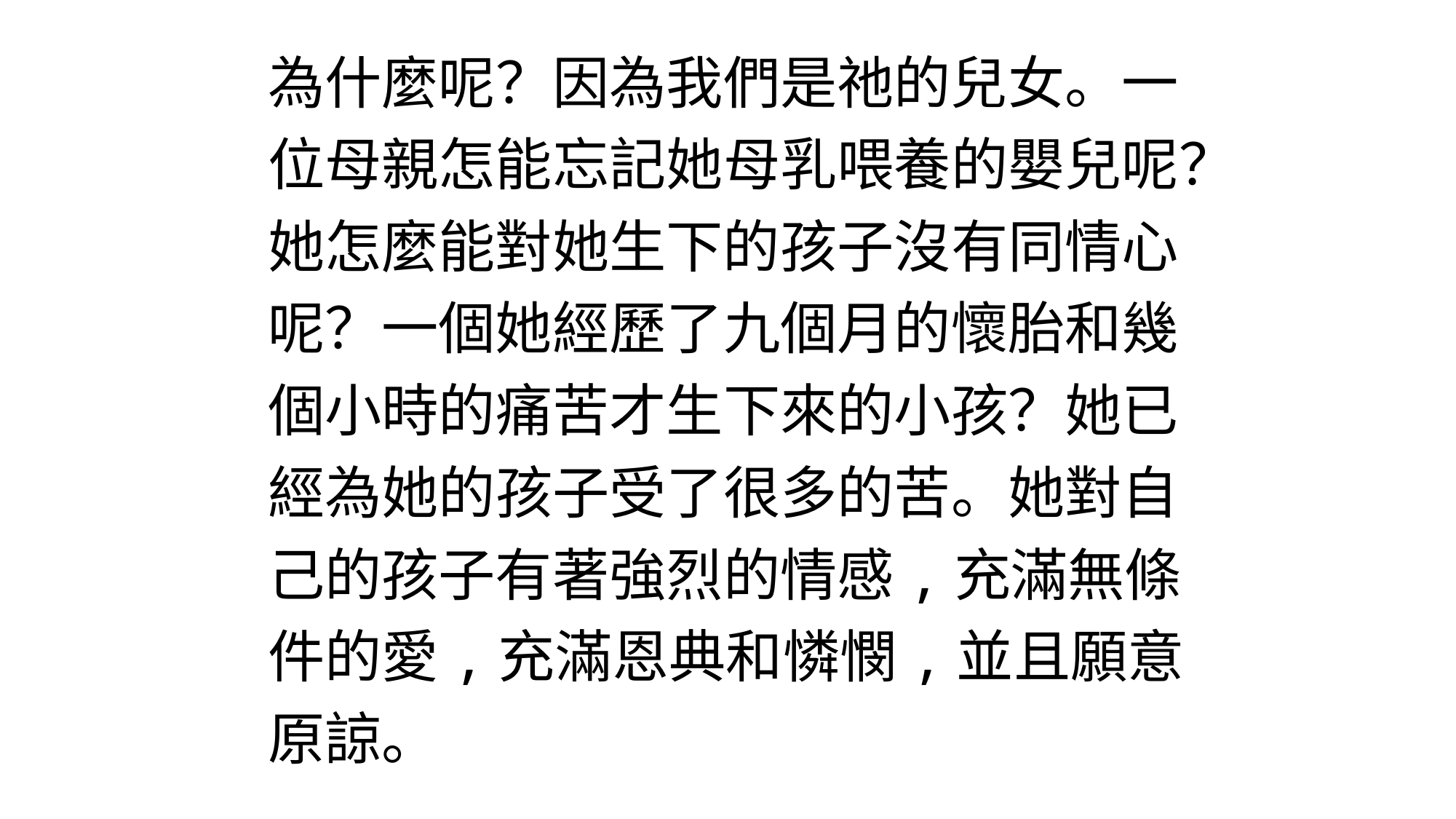

為什麼呢？因為我們是祂的兒女。一位母親怎能忘記她母乳喂養的嬰兒呢？她怎麼能對她生下的孩子沒有同情心呢？一個她經歷了九個月的懷胎和幾個小時的痛苦才生下來的小孩？她已經為她的孩子受了很多的苦。她對自己的孩子有著強烈的情感,充滿無條件的愛,充滿恩典和憐憫,並且願意原諒。